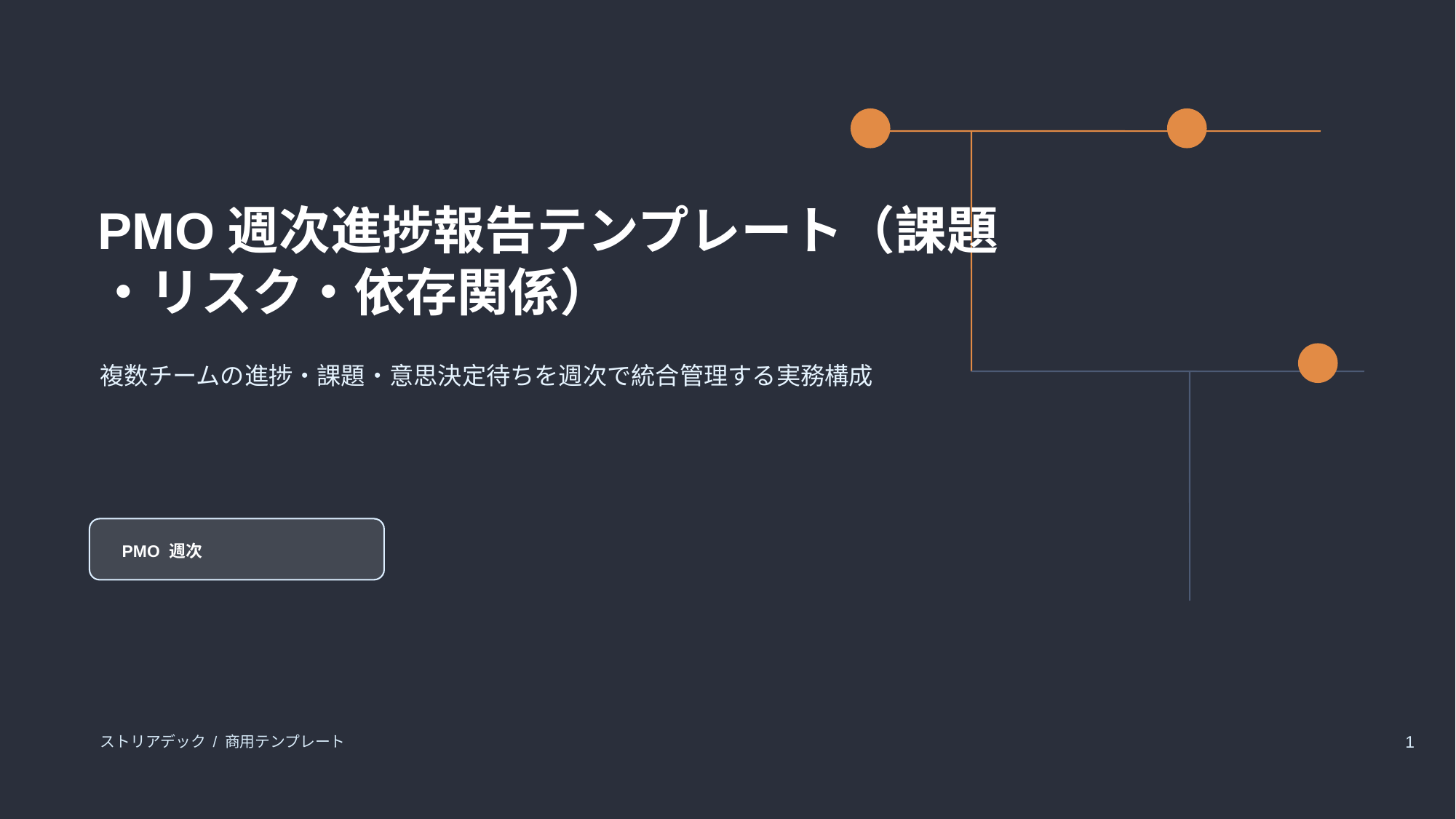

PMO週次進捗報告テンプレート（課題・リスク・依存関係）

複数チームの進捗・課題・意思決定待ちを週次で統合管理する実務構成

PMO 週次
ストリアデック / 商用テンプレート
1